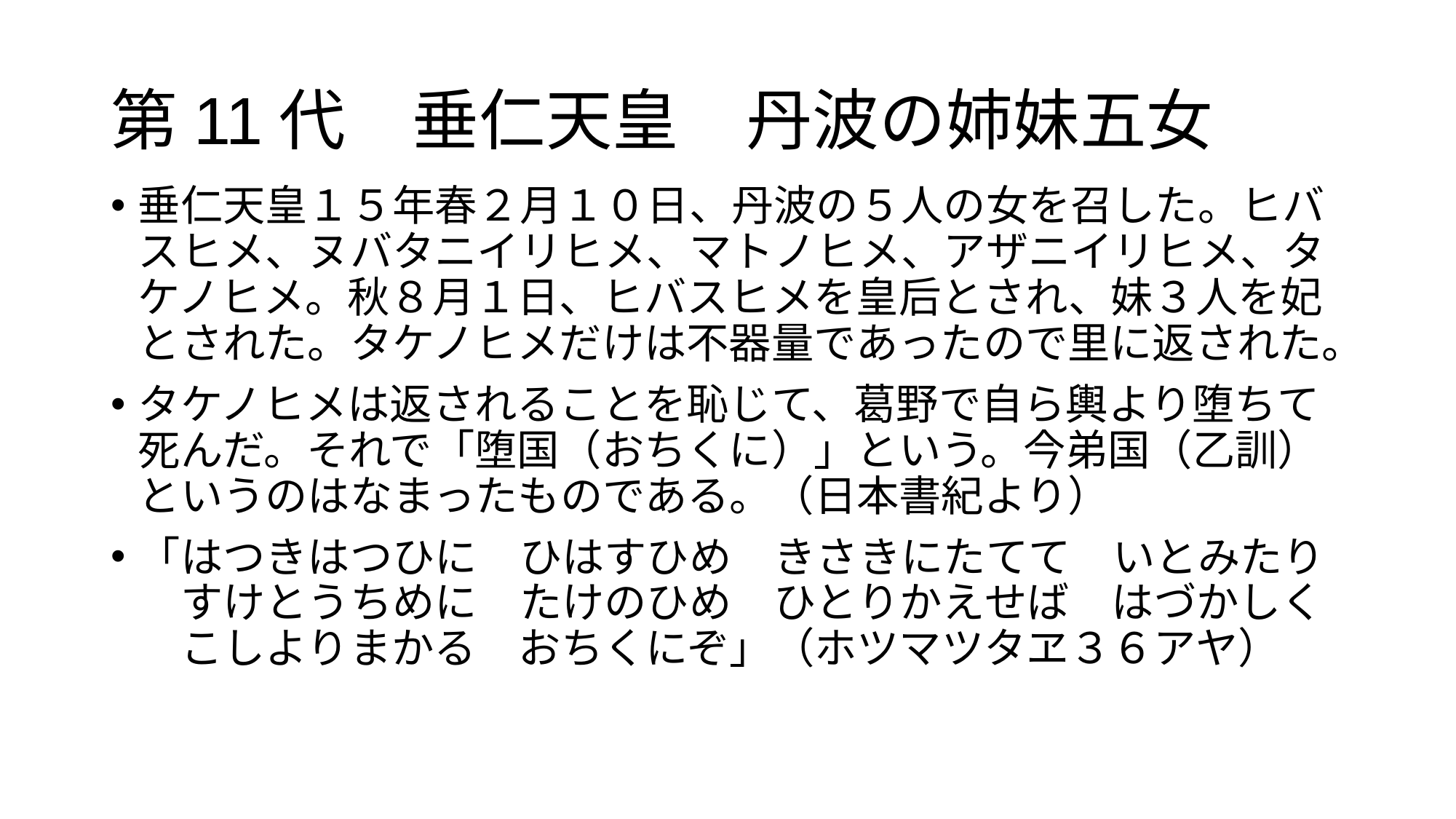

# 第11代　垂仁天皇　丹波の姉妹五女
垂仁天皇１５年春２月１０日、丹波の５人の女を召した。ヒバスヒメ、ヌバタニイリヒメ、マトノヒメ、アザニイリヒメ、タケノヒメ。秋８月１日、ヒバスヒメを皇后とされ、妹３人を妃とされた。タケノヒメだけは不器量であったので里に返された。
タケノヒメは返されることを恥じて、葛野で自ら輿より堕ちて死んだ。それで「堕国（おちくに）」という。今弟国（乙訓）というのはなまったものである。（日本書紀より）
「はつきはつひに　ひはすひめ　きさきにたてて　いとみたり　すけとうちめに　たけのひめ　ひとりかえせば　はづかしく　こしよりまかる　おちくにぞ」（ホツマツタヱ３６アヤ）